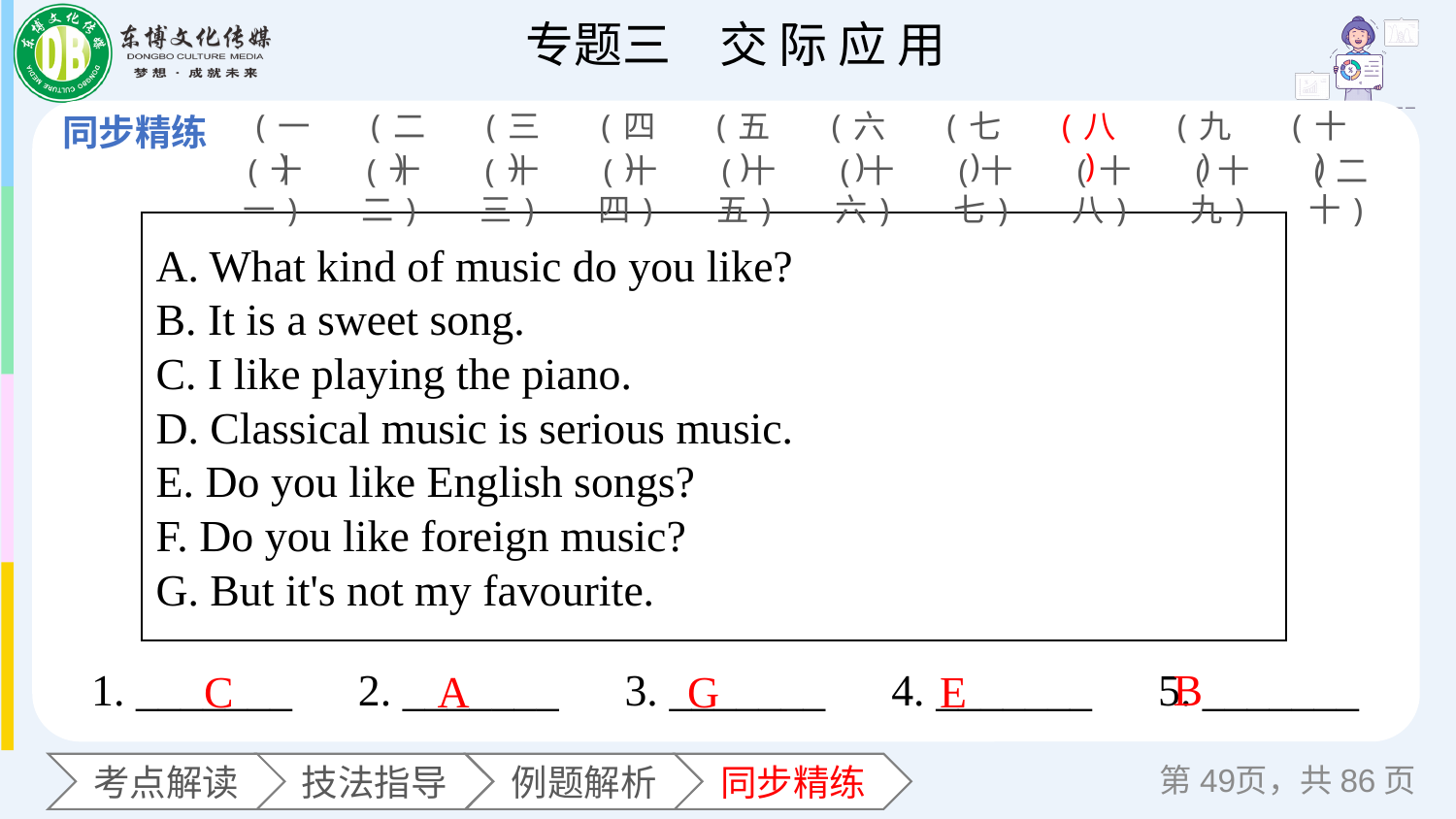

(一)
(二)
(三)
(四)
(五)
(六)
(七)
(八)
(九)
(十)
(十一)
(十二)
(十三)
(十四)
(十五)
(十六)
(十七)
(十八)
(十九)
(二十)
| A. What kind of music do you like? B. It is a sweet song. C. I like playing the piano. D. Classical music is serious music. E. Do you like English songs? F. Do you like foreign music? G. But it's not my favourite. |
| --- |
1. _______　2. _______　3. _______　4. _______　5. _______
B
C
A
G
E
第49页，共86页